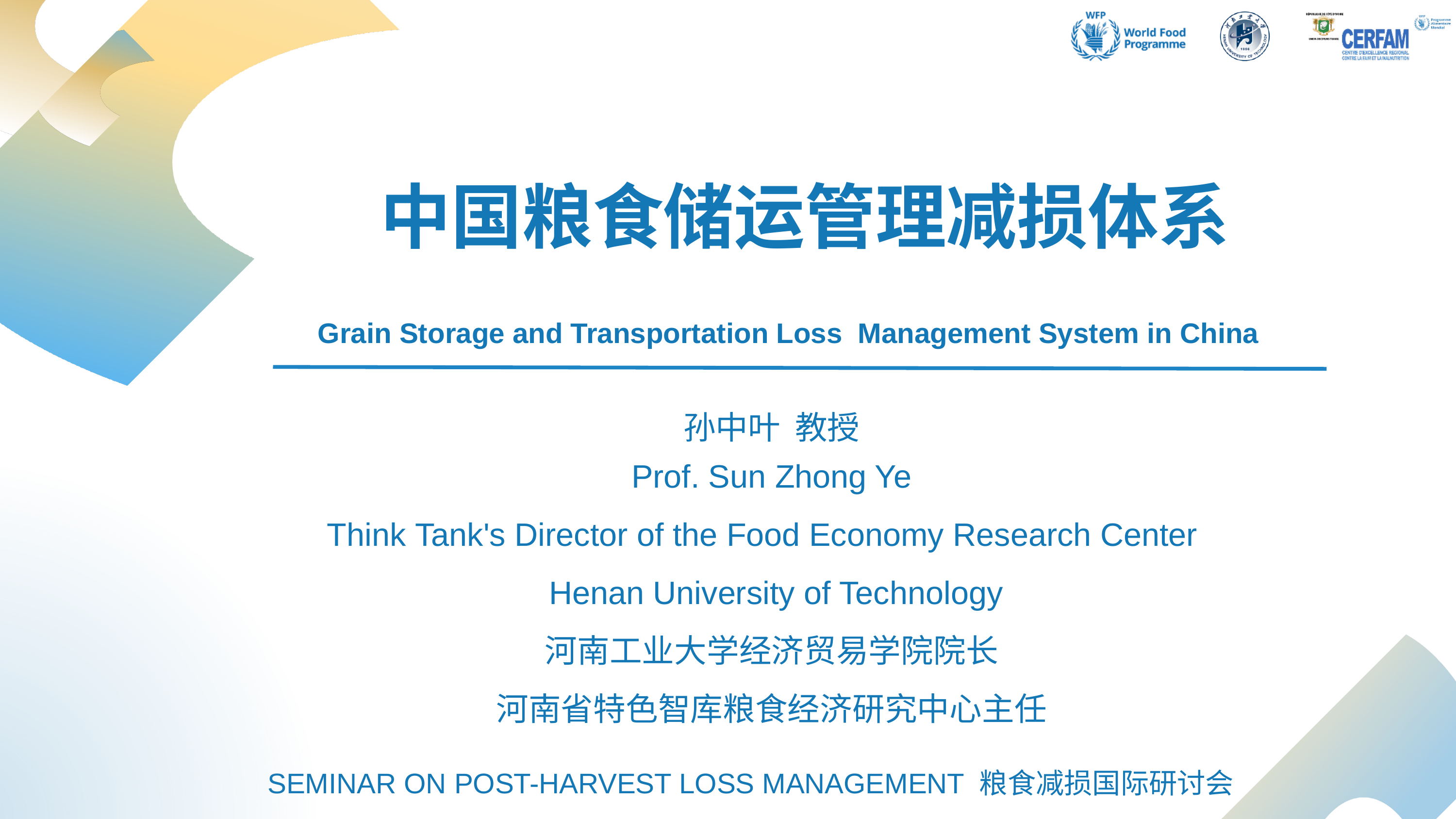

中国粮食储运管理减损体系
Grain Storage and Transportation Loss Management System in China

孙中叶  教授
Prof. Sun Zhong Ye
Think Tank's Director of the Food Economy Research Center
 Henan University of Technology
河南工业大学经济贸易学院院长
河南省特色智库粮食经济研究中心主任

SEMINAR ON POST-HARVEST LOSS MANAGEMENT 粮食减损国际研讨会